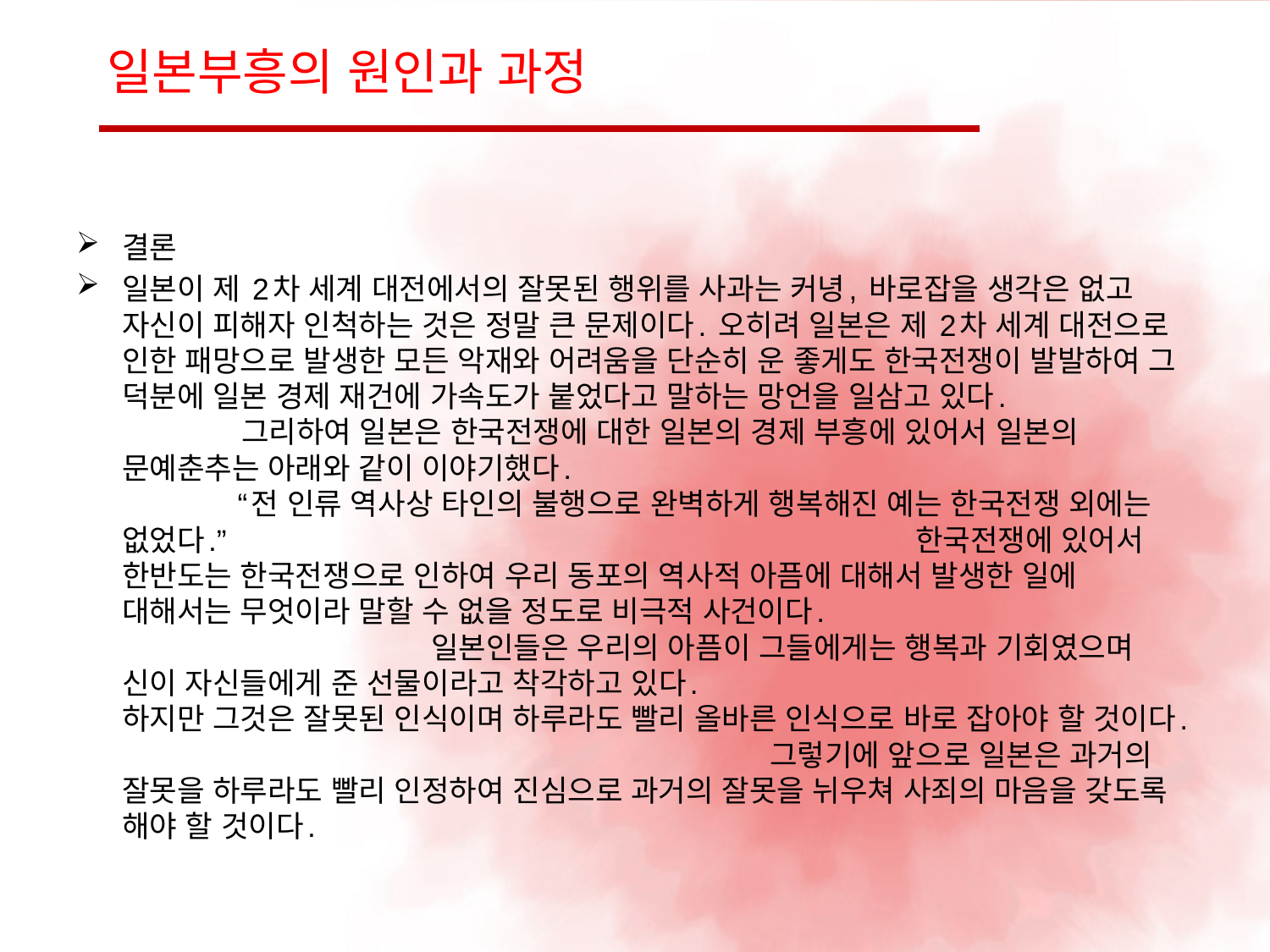

# 일본부흥의 원인과 과정
결론
일본이 제 2차 세계 대전에서의 잘못된 행위를 사과는 커녕, 바로잡을 생각은 없고 자신이 피해자 인척하는 것은 정말 큰 문제이다. 오히려 일본은 제 2차 세계 대전으로 인한 패망으로 발생한 모든 악재와 어려움을 단순히 운 좋게도 한국전쟁이 발발하여 그 덕분에 일본 경제 재건에 가속도가 붙었다고 말하는 망언을 일삼고 있다.                                     그리하여 일본은 한국전쟁에 대한 일본의 경제 부흥에 있어서 일본의 문예춘추는 아래와 같이 이야기했다.                                                                                          “전 인류 역사상 타인의 불행으로 완벽하게 행복해진 예는 한국전쟁 외에는 없었다.”                                                                                   한국전쟁에 있어서 한반도는 한국전쟁으로 인하여 우리 동포의 역사적 아픔에 대해서 발생한 일에 대해서는 무엇이라 말할 수 없을 정도로 비극적 사건이다.                                                                                  일본인들은 우리의 아픔이 그들에게는 행복과 기회였으며 신이 자신들에게 준 선물이라고 착각하고 있다.                                                         하지만 그것은 잘못된 인식이며 하루라도 빨리 올바른 인식으로 바로 잡아야 할 것이다.                                                                               그렇기에 앞으로 일본은 과거의 잘못을 하루라도 빨리 인정하여 진심으로 과거의 잘못을 뉘우쳐 사죄의 마음을 갖도록 해야 할 것이다.